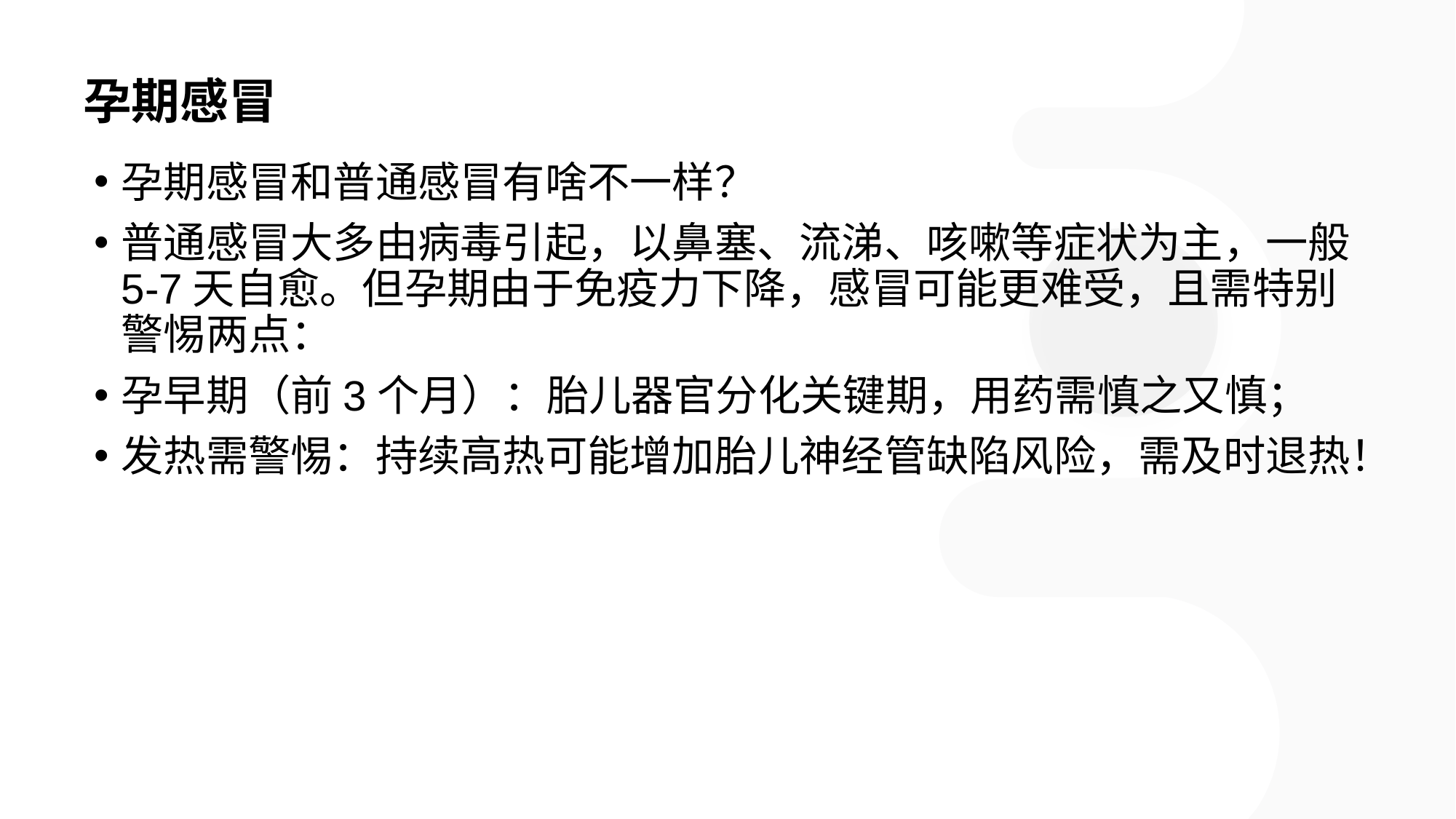

# 孕期感冒
孕期感冒和普通感冒有啥不一样？
普通感冒大多由病毒引起，以鼻塞、流涕、咳嗽等症状为主，一般5-7天自愈。但孕期由于免疫力下降，感冒可能更难受，且需特别警惕两点：
孕早期（前3个月）：胎儿器官分化关键期，用药需慎之又慎；
发热需警惕：持续高热可能增加胎儿神经管缺陷风险，需及时退热！